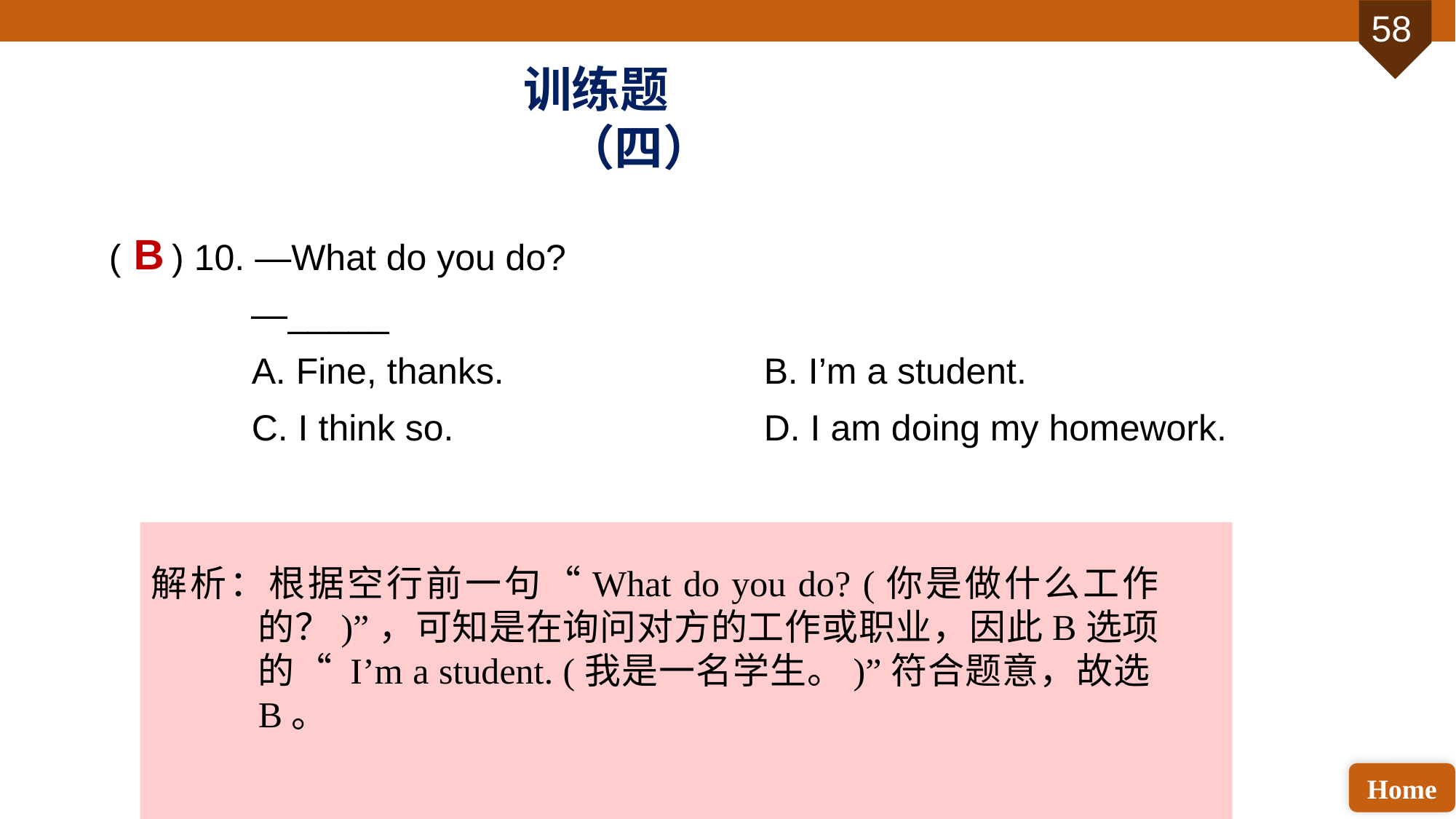

训练题（四）
(     ) 10. —What do you do?
              —_____
              A. Fine, thanks. 			B. I’m a student.
              C. I think so. 			D. I am doing my homework.
B

解析：根据空行前一句“What do you do? (你是做什么工作的？)”，可知是在询问对方的工作或职业，因此B选项的“ I’m a student. (我是一名学生。)”符合题意，故选B。